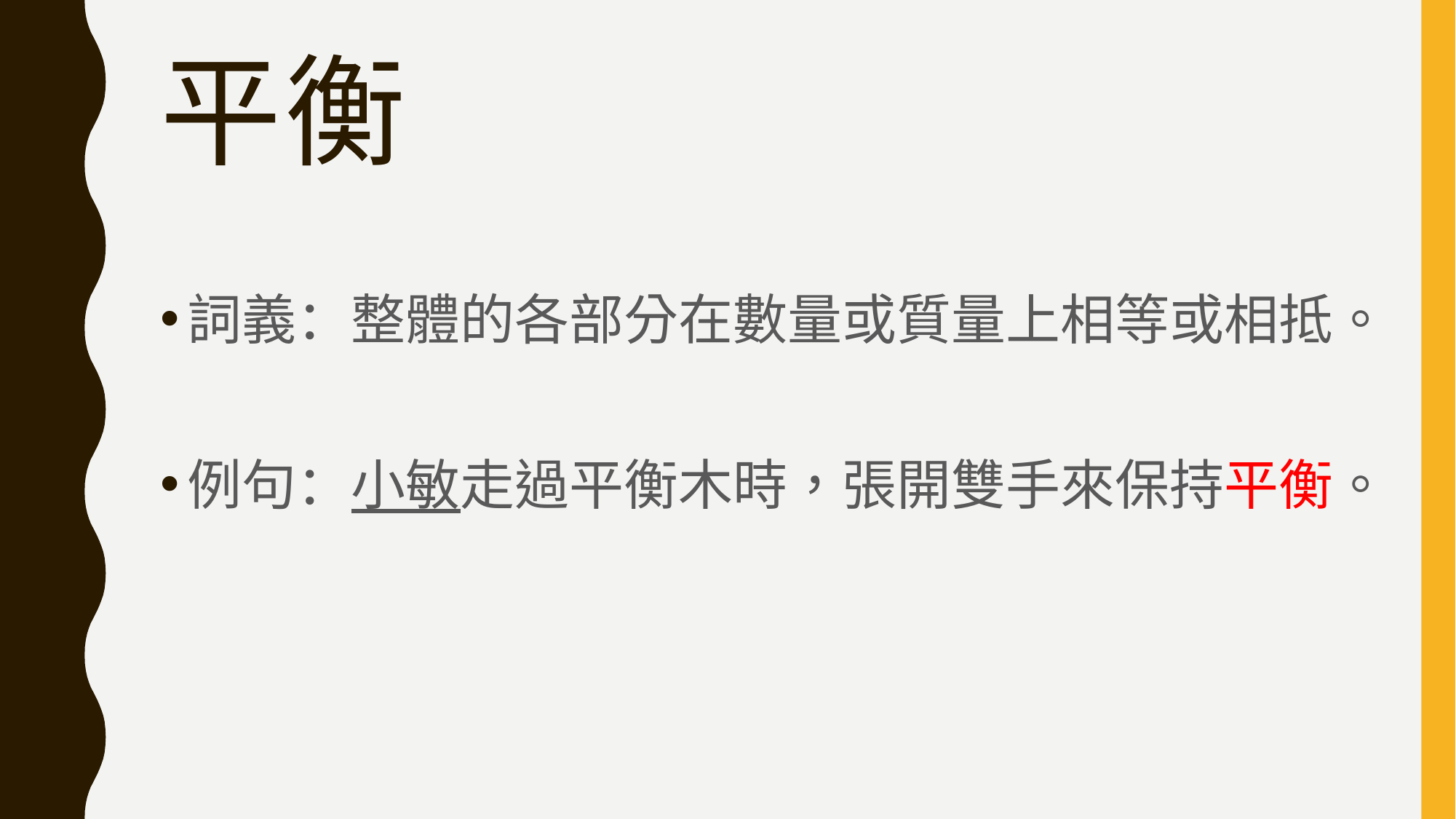

# 平衡
詞義：整體的各部分在數量或質量上相等或相抵。

例句：小敏走過平衡木時，張開雙手來保持平衡。